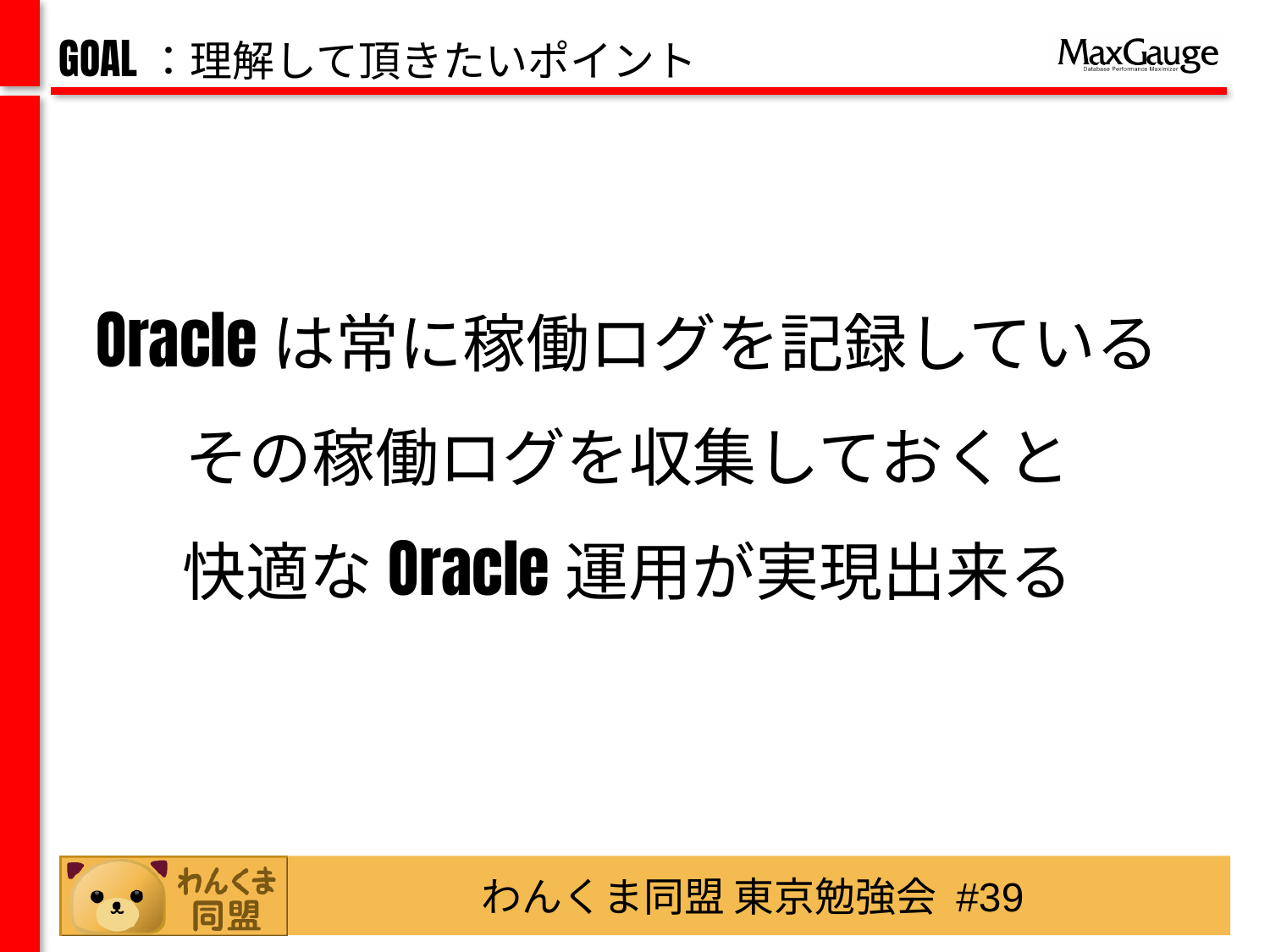

GOAL：理解して頂きたいポイント
Oracleは常に稼働ログを記録している
その稼働ログを収集しておくと
快適なOracle運用が実現出来る